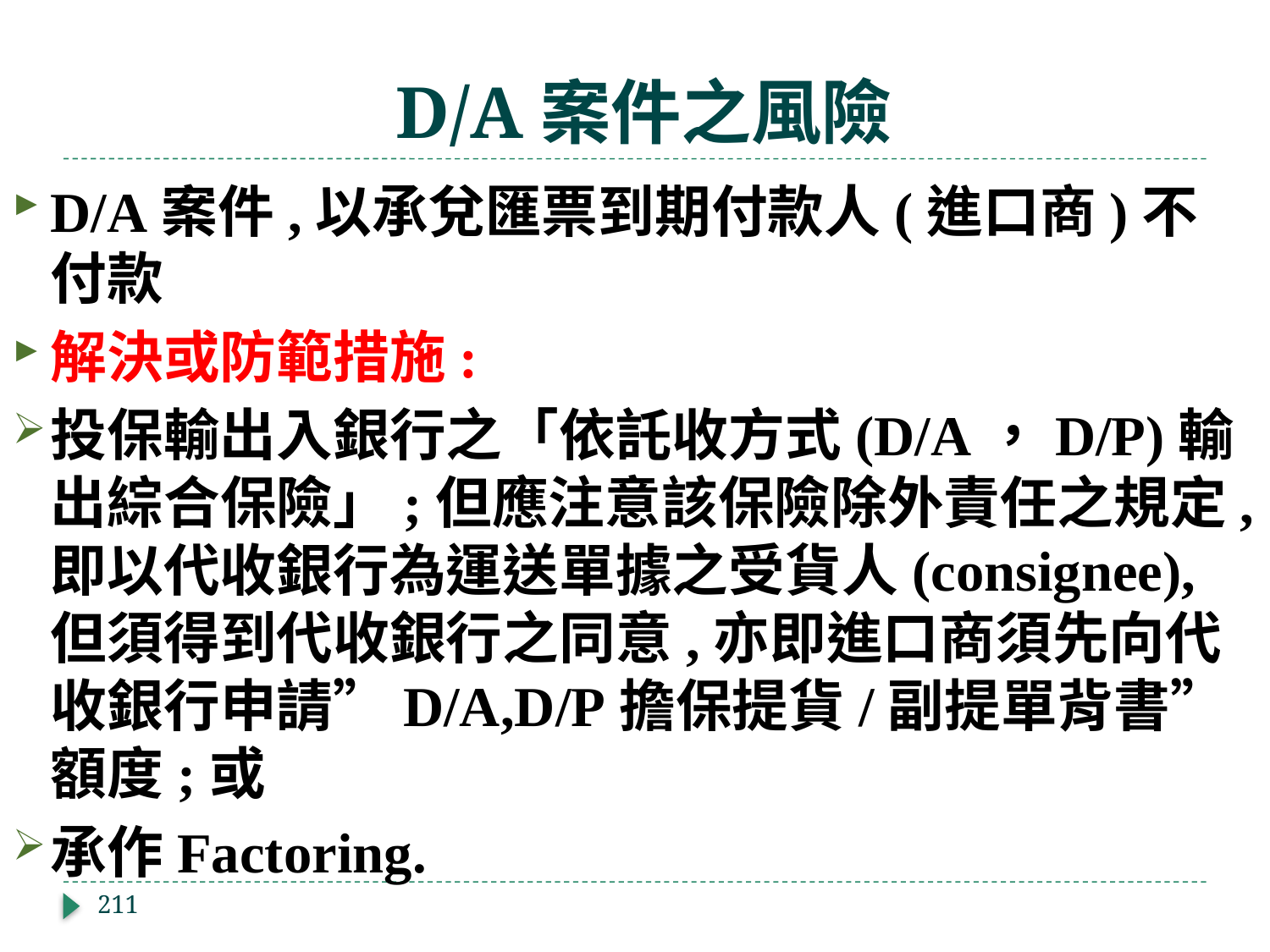

# D/A案件之風險
D/A案件,以承兌匯票到期付款人(進口商)不付款
解決或防範措施:
投保輸出入銀行之「依託收方式(D/A，D/P)輸出綜合保險」;但應注意該保險除外責任之規定,即以代收銀行為運送單據之受貨人(consignee),但須得到代收銀行之同意,亦即進口商須先向代收銀行申請”D/A,D/P擔保提貨/副提單背書”額度;或
承作Factoring.

211